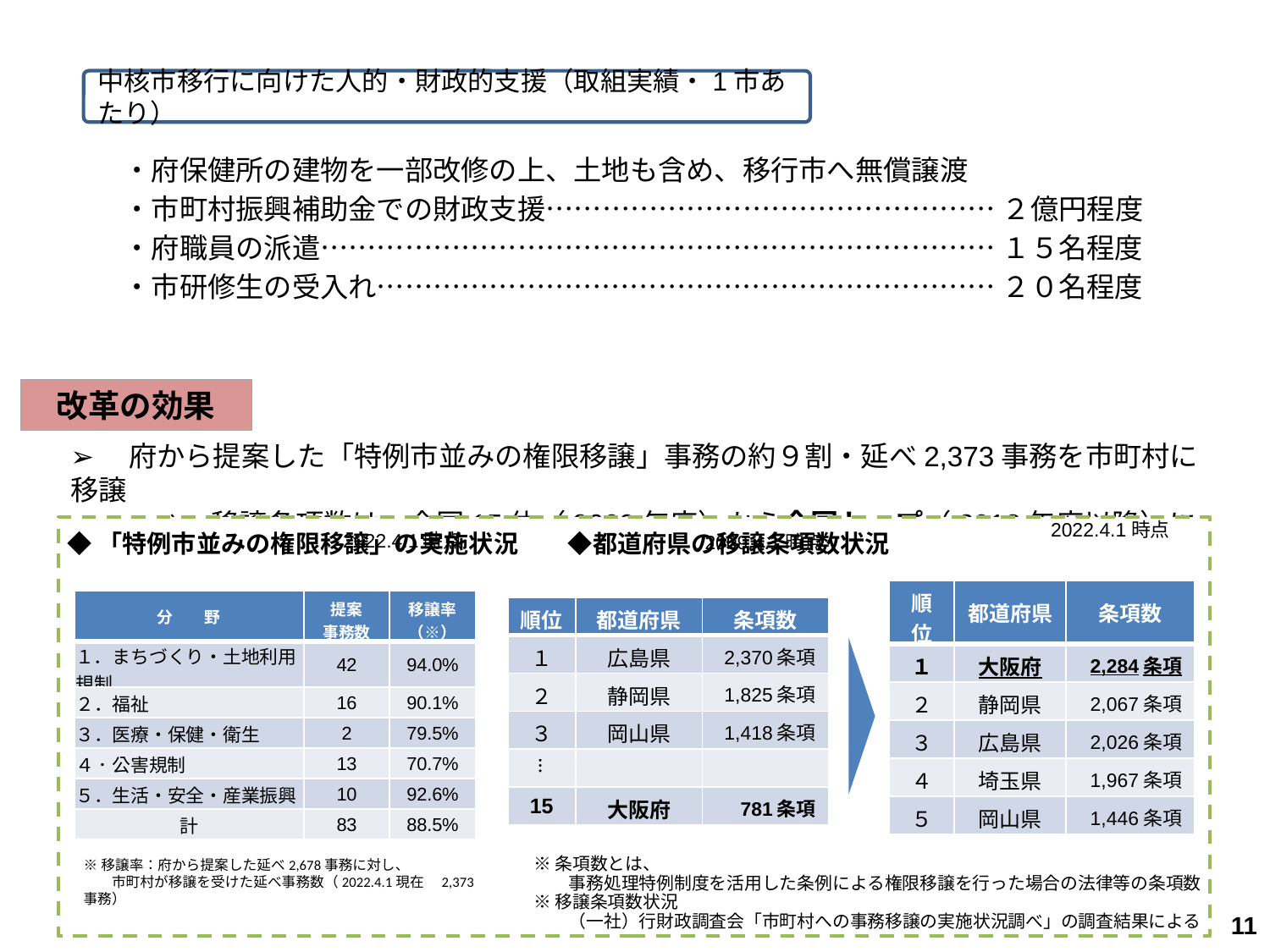

中核市移行に向けた人的・財政的支援（取組実績・1市あたり）
　・府保健所の建物を一部改修の上、土地も含め、移行市へ無償譲渡
　・市町村振興補助金での財政支援………………………………………… ２億円程度
　・府職員の派遣……………………………………………………………… １５名程度
　・市研修生の受入れ………………………………………………………… ２０名程度
改革の効果
➢　府から提案した「特例市並みの権限移譲」事務の約９割・延べ2,373事務を市町村に移譲
　　　⇒　移譲条項数は、全国15位（2009年度）から全国トップ（2012年度以降）に上昇。

◆「特例市並みの権限移譲」の実施状況　　◆都道府県の移譲条項数状況
2022.4.1時点
2022.4.1時点
2009.4.1時点
| 順位 | 都道府県 | 条項数 |
| --- | --- | --- |
| １ | 大阪府 | 2,284条項 |
| ２ | 静岡県 | 2,067条項 |
| ３ | 広島県 | 2,026条項 |
| ４ | 埼玉県 | 1,967条項 |
| ５ | 岡山県 | 1,446条項 |
| 分　　野 | 提案 事務数 | 移譲率（※） |
| --- | --- | --- |
| １．まちづくり・土地利用規制 | 42 | 94.0% |
| ２．福祉 | 16 | 90.1% |
| ３．医療・保健・衛生 | 2 | 79.5% |
| ４．公害規制 | 13 | 70.7% |
| ５．生活・安全・産業振興 | 10 | 92.6% |
| 計 | 83 | 88.5% |
| 順位 | 都道府県 | 条項数 |
| --- | --- | --- |
| １ | 広島県 | 2,370条項 |
| ２ | 静岡県 | 1,825条項 |
| ３ | 岡山県 | 1,418条項 |
|  |  |  |
| 15 | 大阪府 | 781条項 |

…
※条項数とは、
　　事務処理特例制度を活用した条例による権限移譲を行った場合の法律等の条項数
※移譲条項数状況
　　（一社）行財政調査会「市町村への事務移譲の実施状況調べ」の調査結果による
※移譲率：府から提案した延べ2,678事務に対し、
　　市町村が移譲を受けた延べ事務数（2022.4.1現在　2,373事務）
11